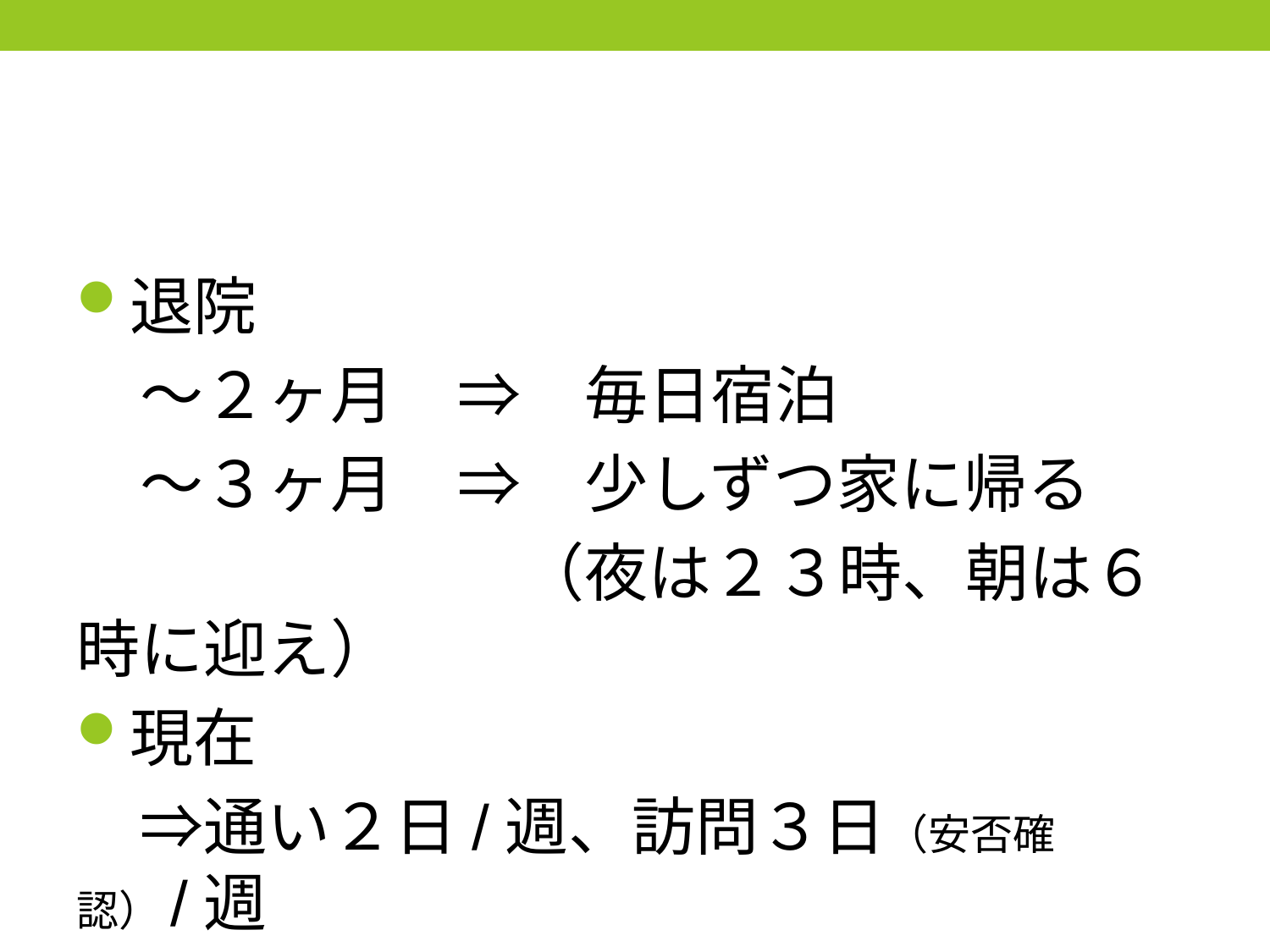

#

退院
　〜２ヶ月　⇒　毎日宿泊
　〜３ヶ月　⇒　少しずつ家に帰る
　　　　　　　（夜は２３時、朝は６時に迎え）
現在
　⇒通い２日/週、訪問３日（安否確認）/週